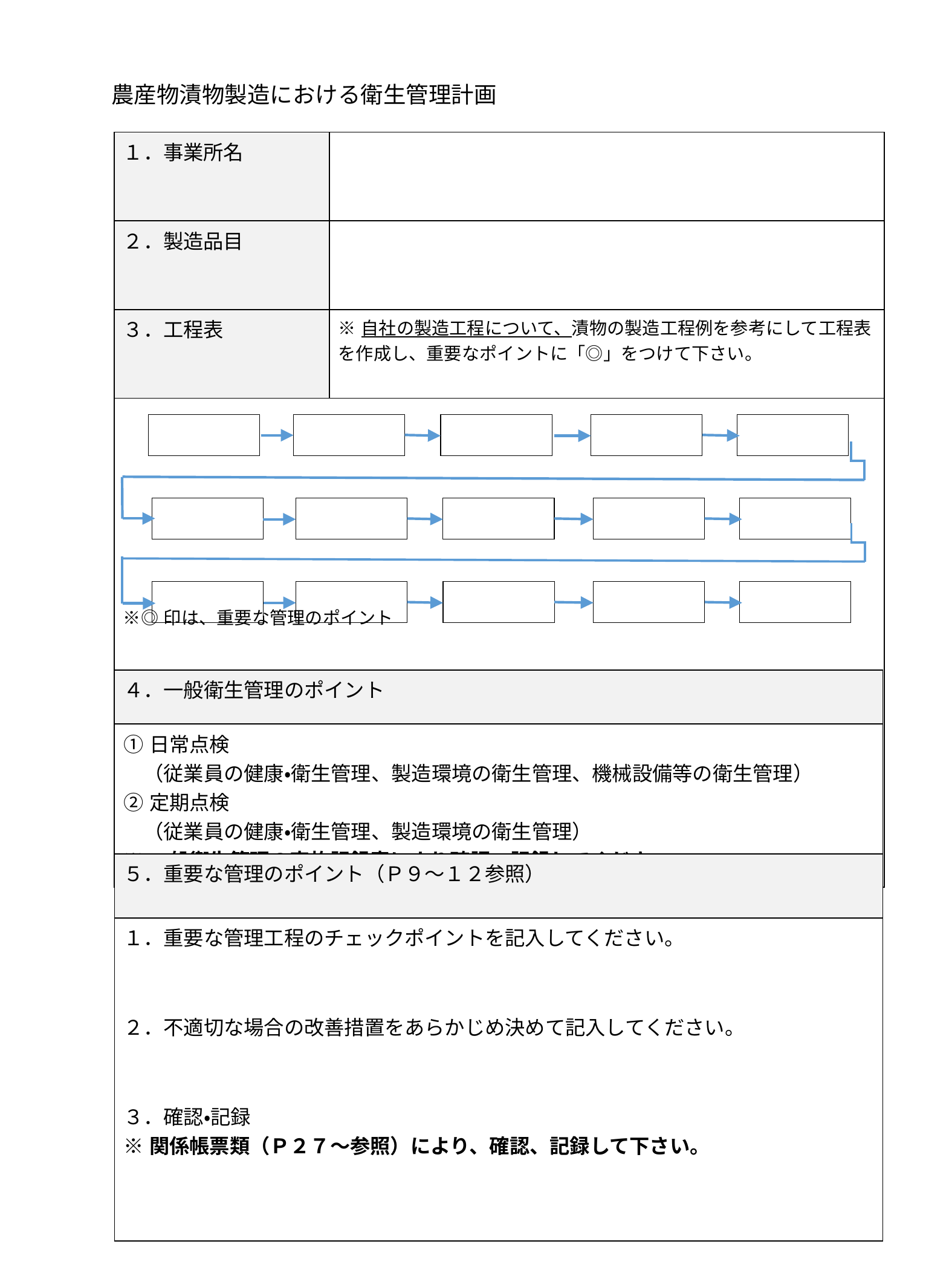

農産物漬物製造における衛生管理計画
| １．事業所名 |  |
| --- | --- |
| ２．製造品目 |  |
| ３．工程表 | ※自社の製造工程について、漬物の製造工程例を参考にして工程表を作成し、重要なポイントに「◎」をつけて下さい。 |
| ※◎印は、重要な管理のポイント |  |

| ４．一般衛生管理のポイント |
| --- |
| ①日常点検 　（従業員の健康・衛生管理、製造環境の衛生管理、機械設備等の衛生管理） ②定期点検 　（従業員の健康・衛生管理、製造環境の衛生管理） ※一般衛生管理の実施記録表により確認、記録してください。 |
| ５．重要な管理のポイント（Ｐ９～１２参照） |
| １．重要な管理工程のチェックポイントを記入してください。 ２．不適切な場合の改善措置をあらかじめ決めて記入してください。 ３．確認・記録 ※関係帳票類（Ｐ２７～参照）により、確認、記録して下さい。 |